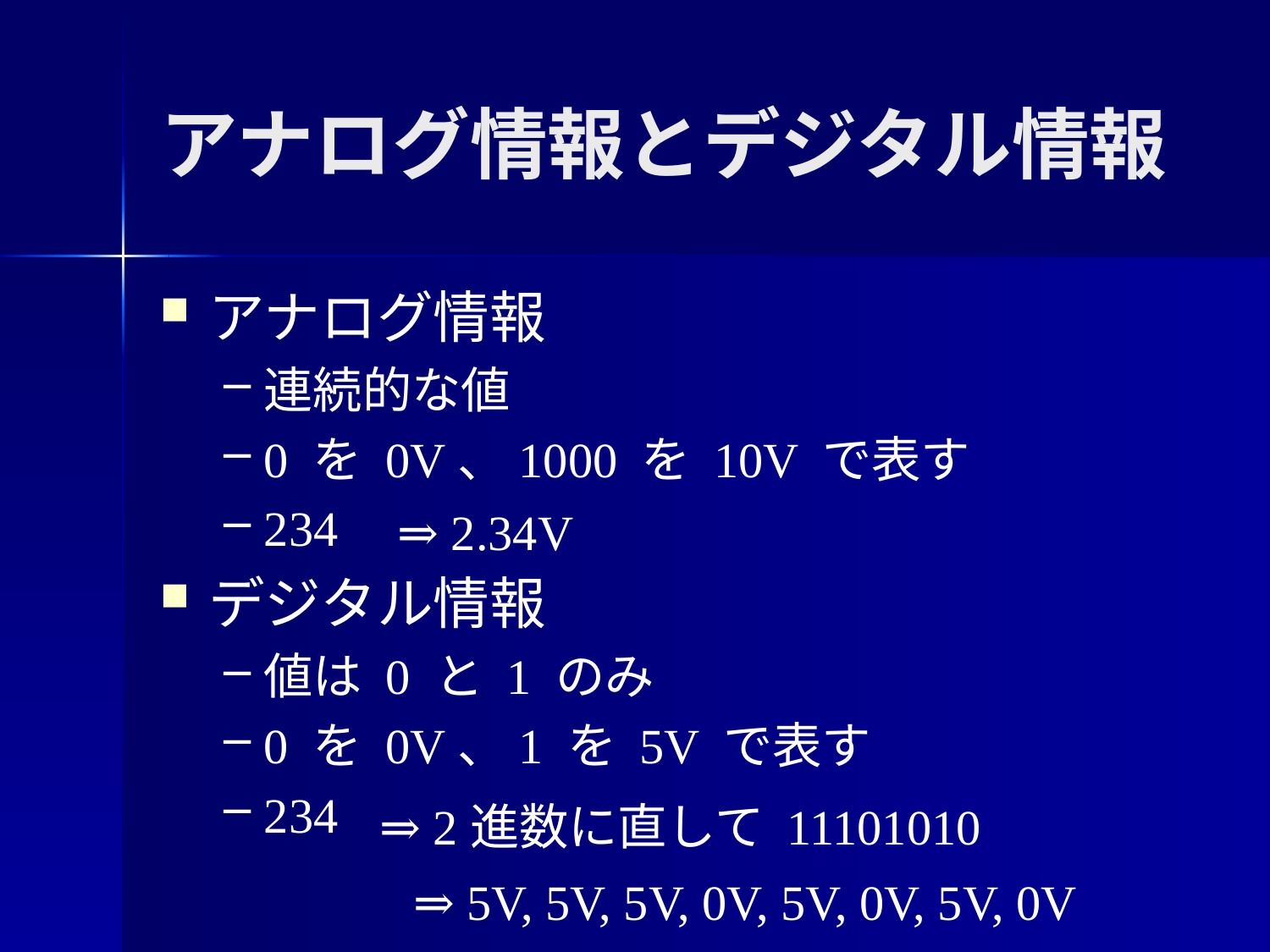

# アナログ情報とデジタル情報
アナログ情報
連続的な値
0 を 0V、1000 を 10V で表す
234
デジタル情報
値は 0 と 1 のみ
0 を 0V、1 を 5V で表す
234
⇒ 2.34V
⇒ 2進数に直して 11101010
⇒ 5V, 5V, 5V, 0V, 5V, 0V, 5V, 0V